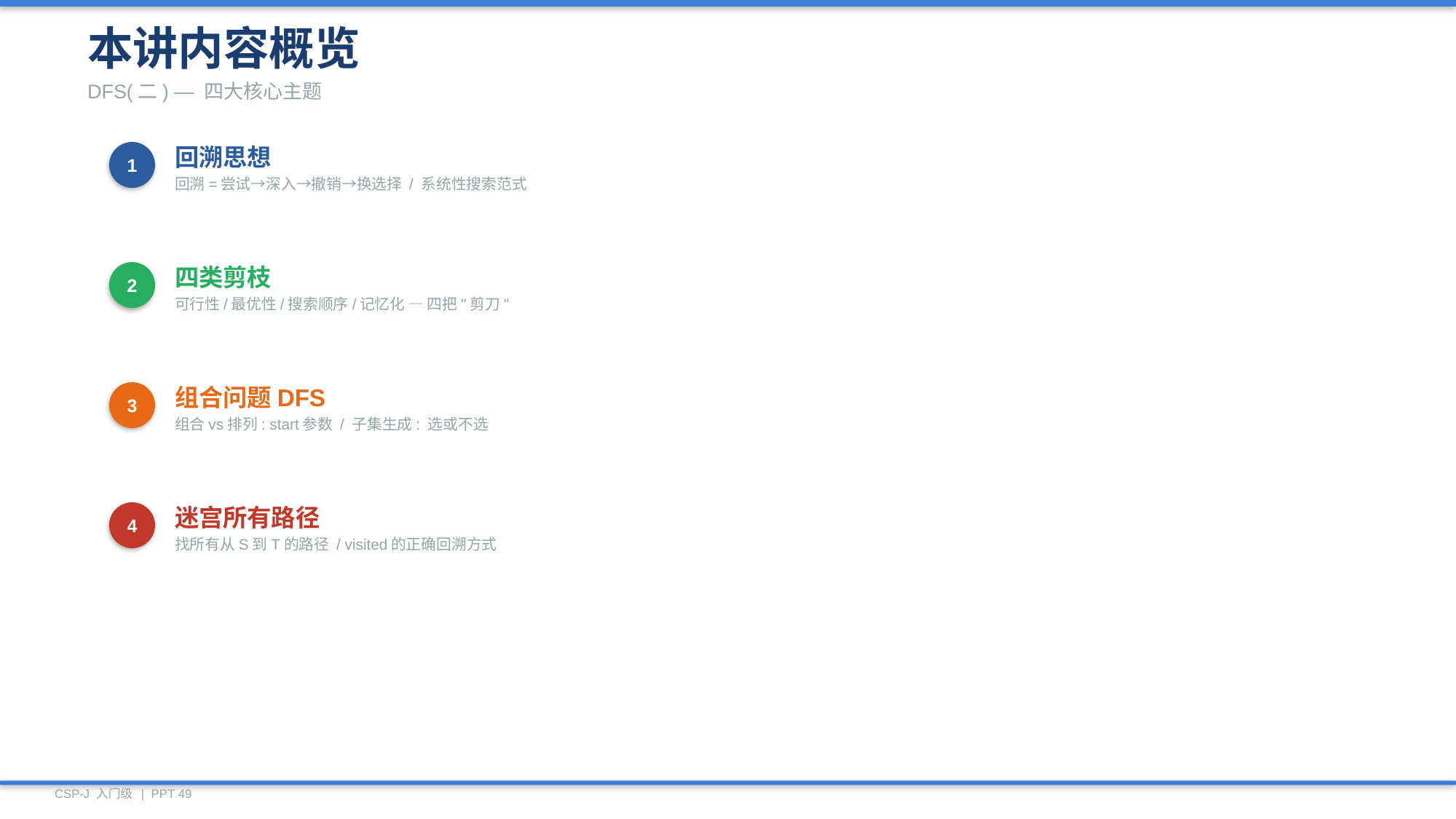

本讲内容概览
DFS(二) — 四大核心主题
1
回溯思想
回溯=尝试→深入→撤销→换选择 / 系统性搜索范式
2
四类剪枝
可行性/最优性/搜索顺序/记忆化 — 四把"剪刀"
3
组合问题DFS
组合vs排列: start参数 / 子集生成: 选或不选
4
迷宫所有路径
找所有从S到T的路径 / visited的正确回溯方式

CSP-J 入门级  |  PPT 49